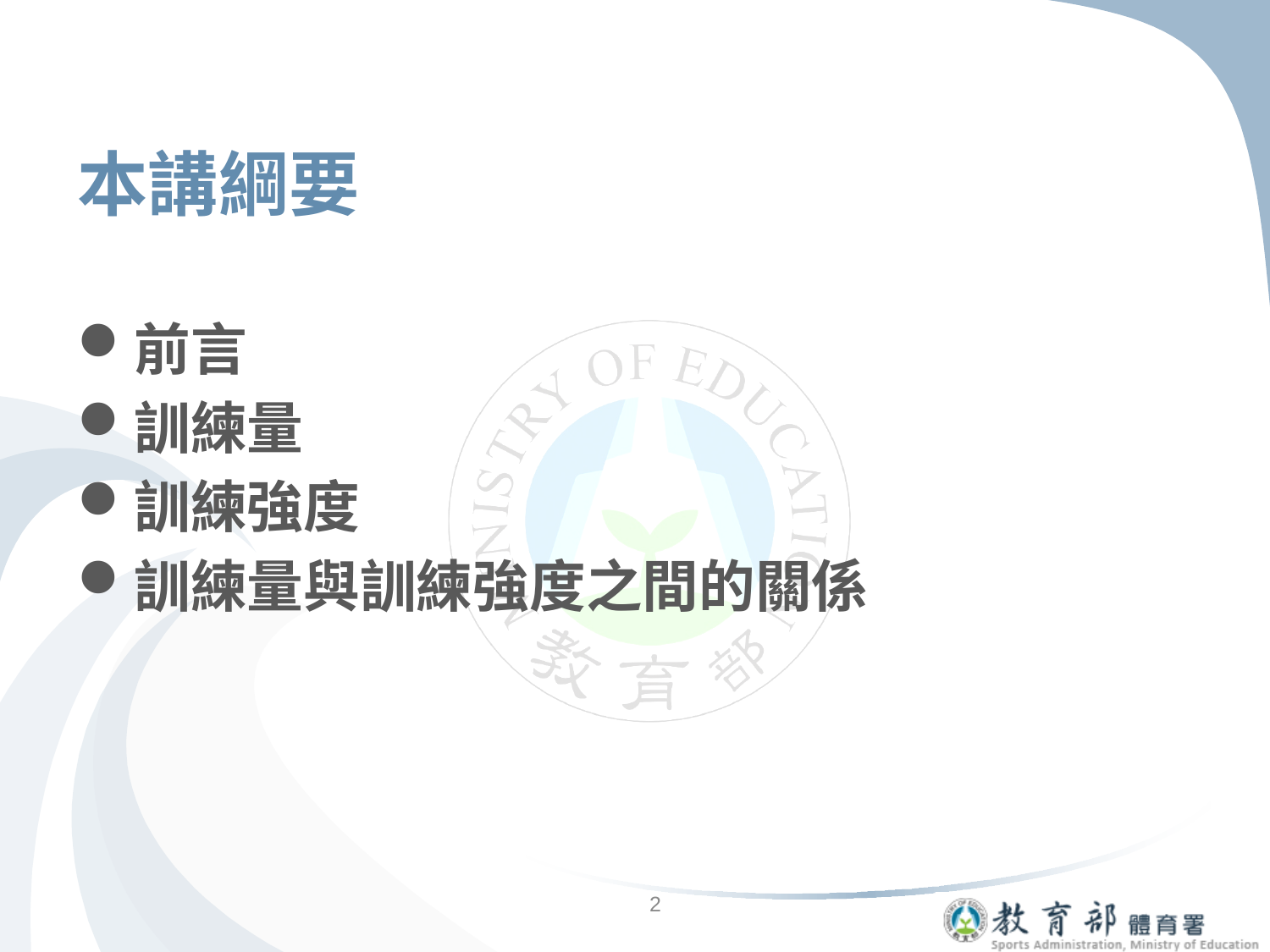

# 本講綱要
前言
訓練量
訓練強度
訓練量與訓練強度之間的關係
2